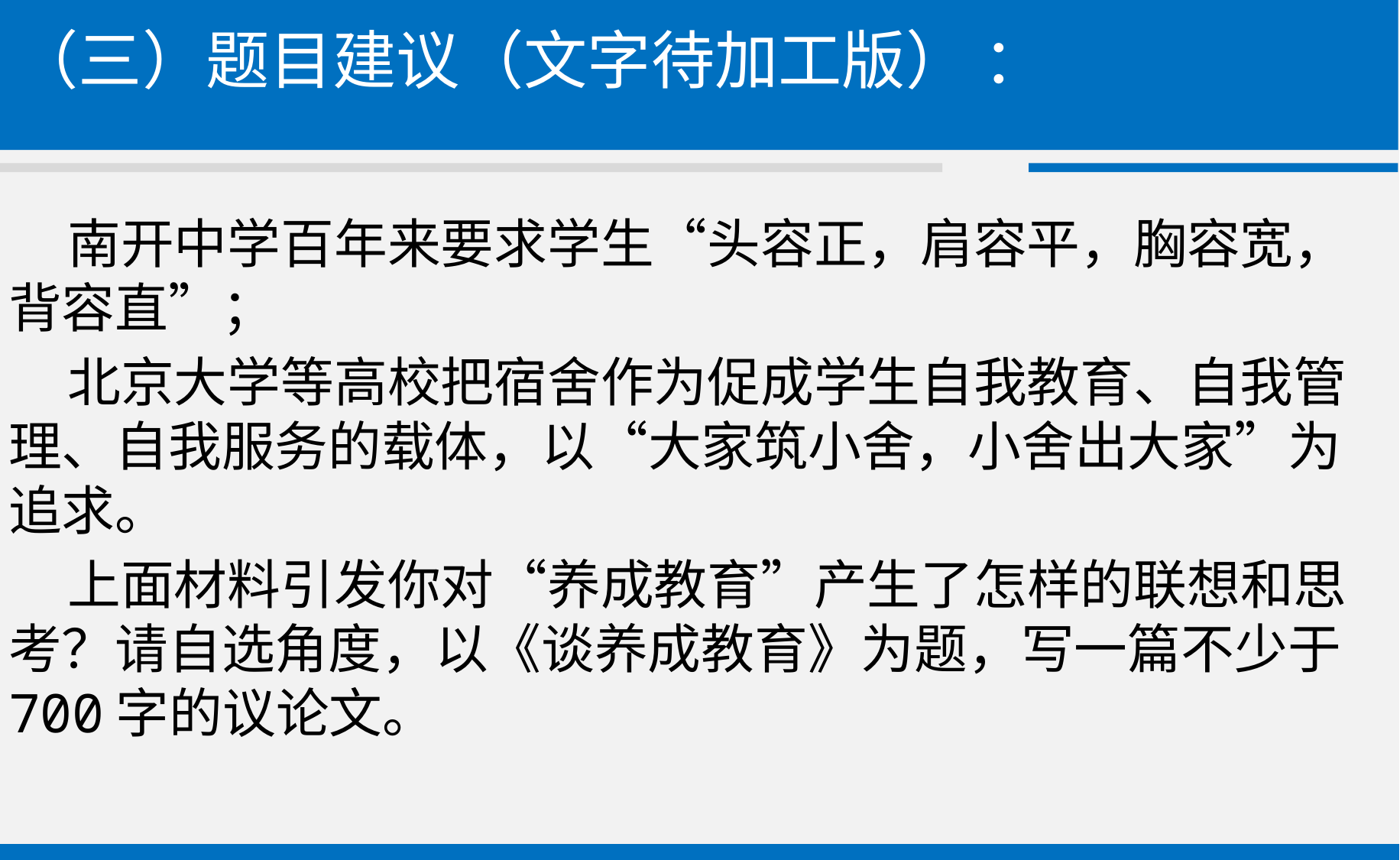

（三）题目建议（文字待加工版） ：
    南开中学百年来要求学生“头容正，肩容平，胸容宽，背容直”；
    北京大学等高校把宿舍作为促成学生自我教育、自我管理、自我服务的载体，以“大家筑小舍，小舍出大家”为追求。
    上面材料引发你对“养成教育”产生了怎样的联想和思考？请自选角度，以《谈养成教育》为题，写一篇不少于700字的议论文。